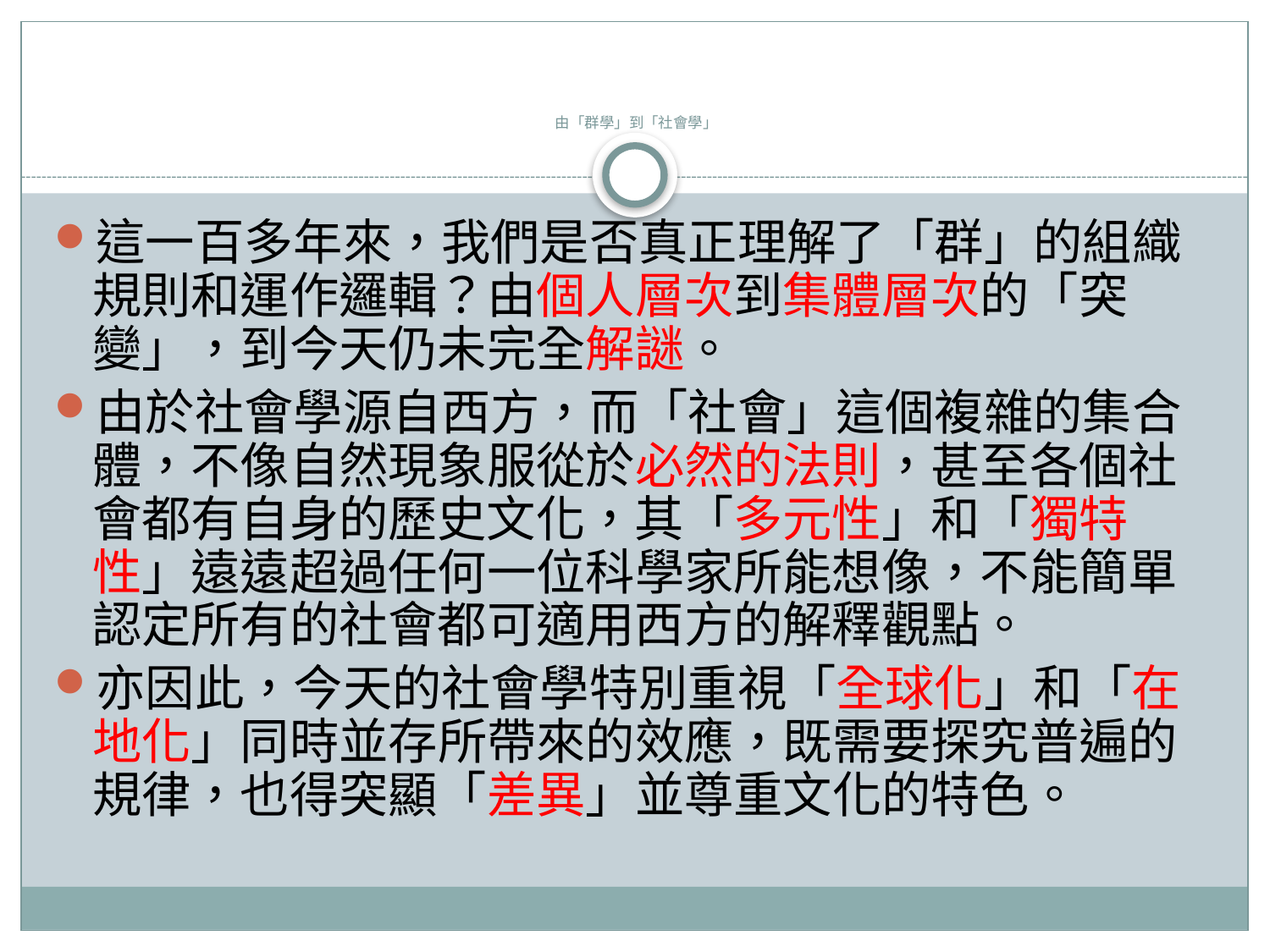

# 由「群學」到「社會學」
這一百多年來，我們是否真正理解了「群」的組織規則和運作邏輯？由個人層次到集體層次的「突變」，到今天仍未完全解謎。
由於社會學源自西方，而「社會」這個複雜的集合體，不像自然現象服從於必然的法則，甚至各個社會都有自身的歷史文化，其「多元性」和「獨特性」遠遠超過任何一位科學家所能想像，不能簡單認定所有的社會都可適用西方的解釋觀點。
亦因此，今天的社會學特別重視「全球化」和「在地化」同時並存所帶來的效應，既需要探究普遍的規律，也得突顯「差異」並尊重文化的特色。